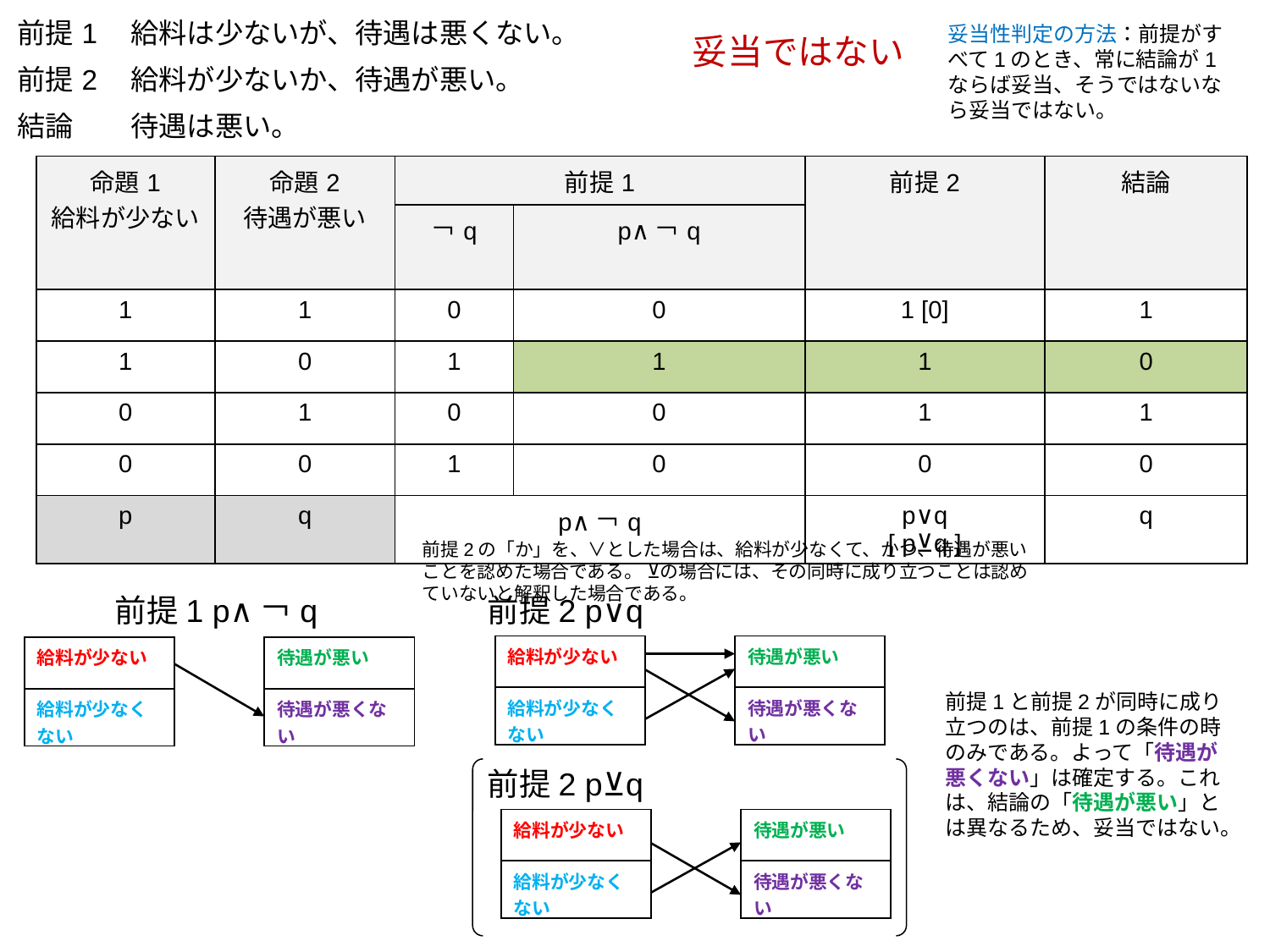

| 前提1 | 給料は少ないが、待遇は悪くない。 |
| --- | --- |
| 前提2 | 給料が少ないか、待遇が悪い。 |
| 結論 | 待遇は悪い。 |
妥当性判定の方法：前提がすべて1のとき、常に結論が1ならば妥当、そうではないなら妥当ではない。
妥当ではない
| 命題1 給料が少ない | 命題2 待遇が悪い | 前提1 |  | 前提2 | 結論 |
| --- | --- | --- | --- | --- | --- |
|  |  | ￢q | p∧￢q |  |  |
| 1 | 1 | 0 | 0 | 1 [0] | 1 |
| 1 | 0 | 1 | 1 | 1 | 0 |
| 0 | 1 | 0 | 0 | 1 | 1 |
| 0 | 0 | 1 | 0 | 0 | 0 |
| p | q | p∧￢q |  | p∨q [ p⊻q ] | q |
前提2の「か」を、∨とした場合は、給料が少なくて、かつ、待遇が悪いことを認めた場合である。 ⊻の場合には、その同時に成り立つことは認めていないと解釈した場合である。
前提1 p∧￢q
前提2 p∨q
| 給料が少ない |
| --- |
| 給料が少なくない |
| 待遇が悪い |
| --- |
| 待遇が悪くない |
| 給料が少ない |
| --- |
| 給料が少なくない |
| 待遇が悪い |
| --- |
| 待遇が悪くない |
前提1と前提2が同時に成り立つのは、前提1の条件の時のみである。よって「待遇が悪くない」は確定する。これは、結論の「待遇が悪い」とは異なるため、妥当ではない。
前提2 p⊻q

| 給料が少ない |
| --- |
| 給料が少なくない |
| 待遇が悪い |
| --- |
| 待遇が悪くない |